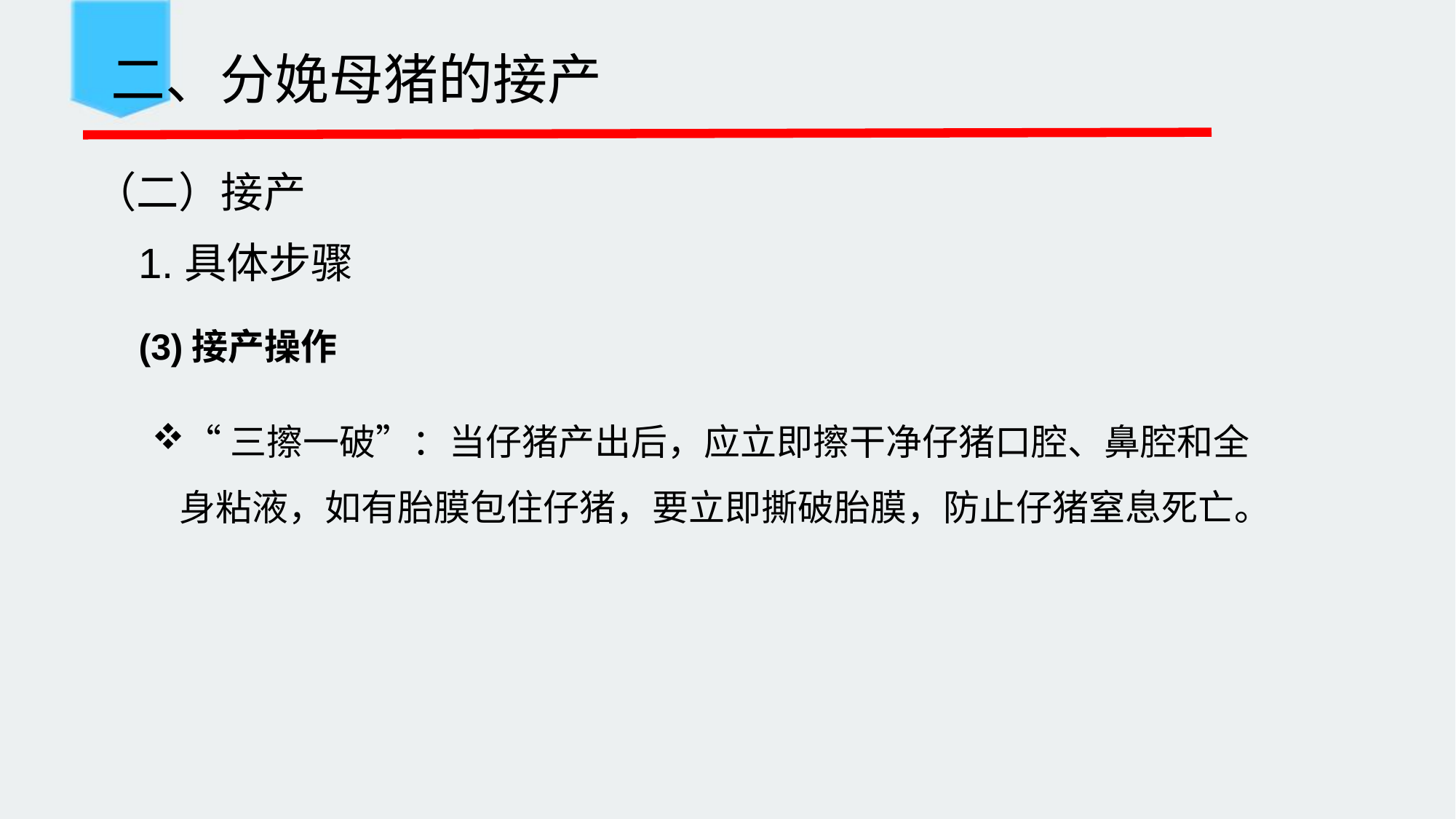

二、分娩母猪的接产
（二）接产
1.具体步骤
# (3)接产操作
“三擦一破”：当仔猪产出后，应立即擦干净仔猪口腔、鼻腔和全身粘液，如有胎膜包住仔猪，要立即撕破胎膜，防止仔猪窒息死亡。